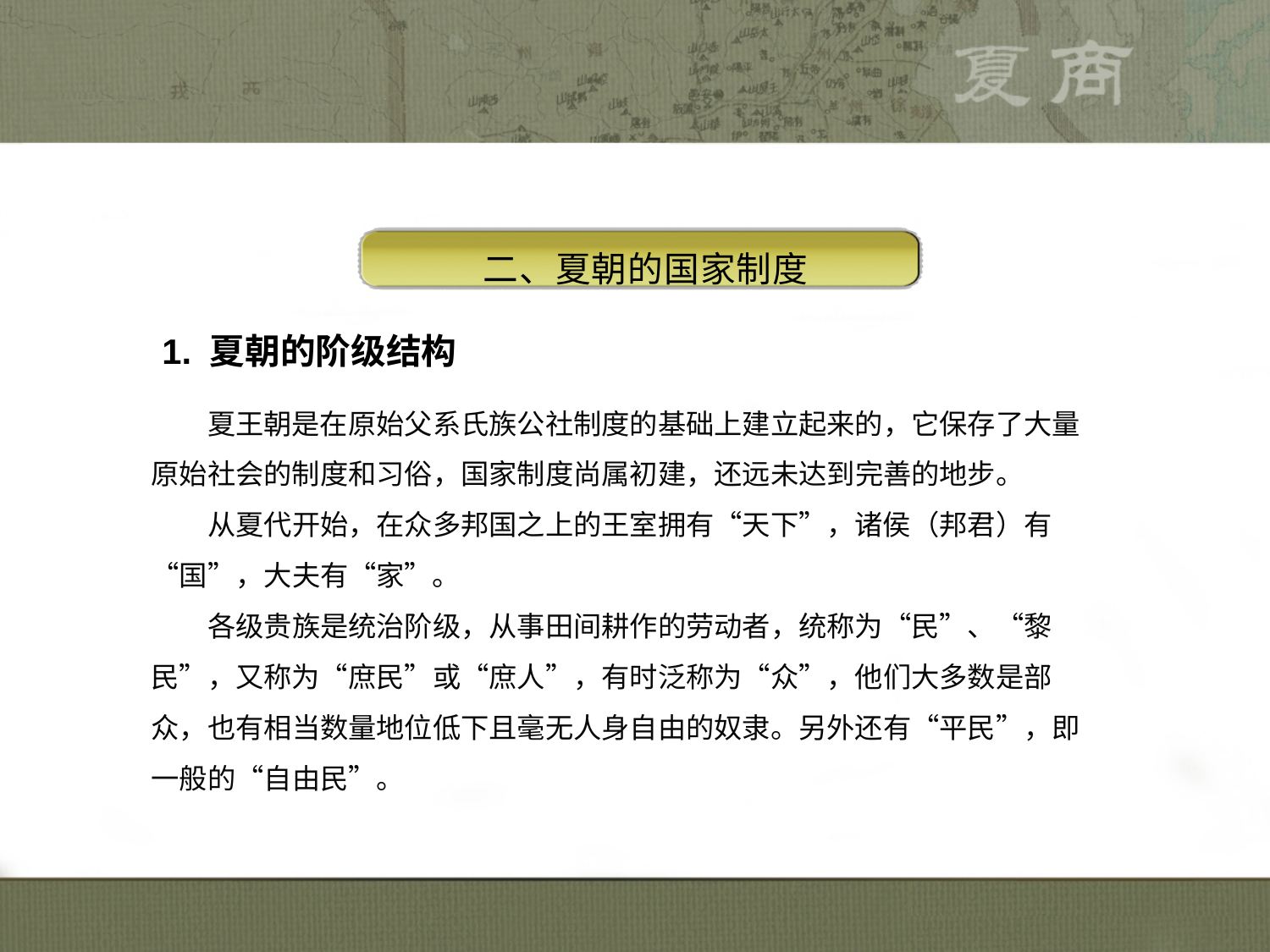

二、夏朝的国家制度
1. 夏朝的阶级结构
　　夏王朝是在原始父系氏族公社制度的基础上建立起来的，它保存了大量原始社会的制度和习俗，国家制度尚属初建，还远未达到完善的地步。
　　从夏代开始，在众多邦国之上的王室拥有“天下”，诸侯（邦君）有“国”，大夫有“家”。
　　各级贵族是统治阶级，从事田间耕作的劳动者，统称为“民”、“黎民”，又称为“庶民”或“庶人”，有时泛称为“众”，他们大多数是部众，也有相当数量地位低下且毫无人身自由的奴隶。另外还有“平民”，即一般的“自由民”。